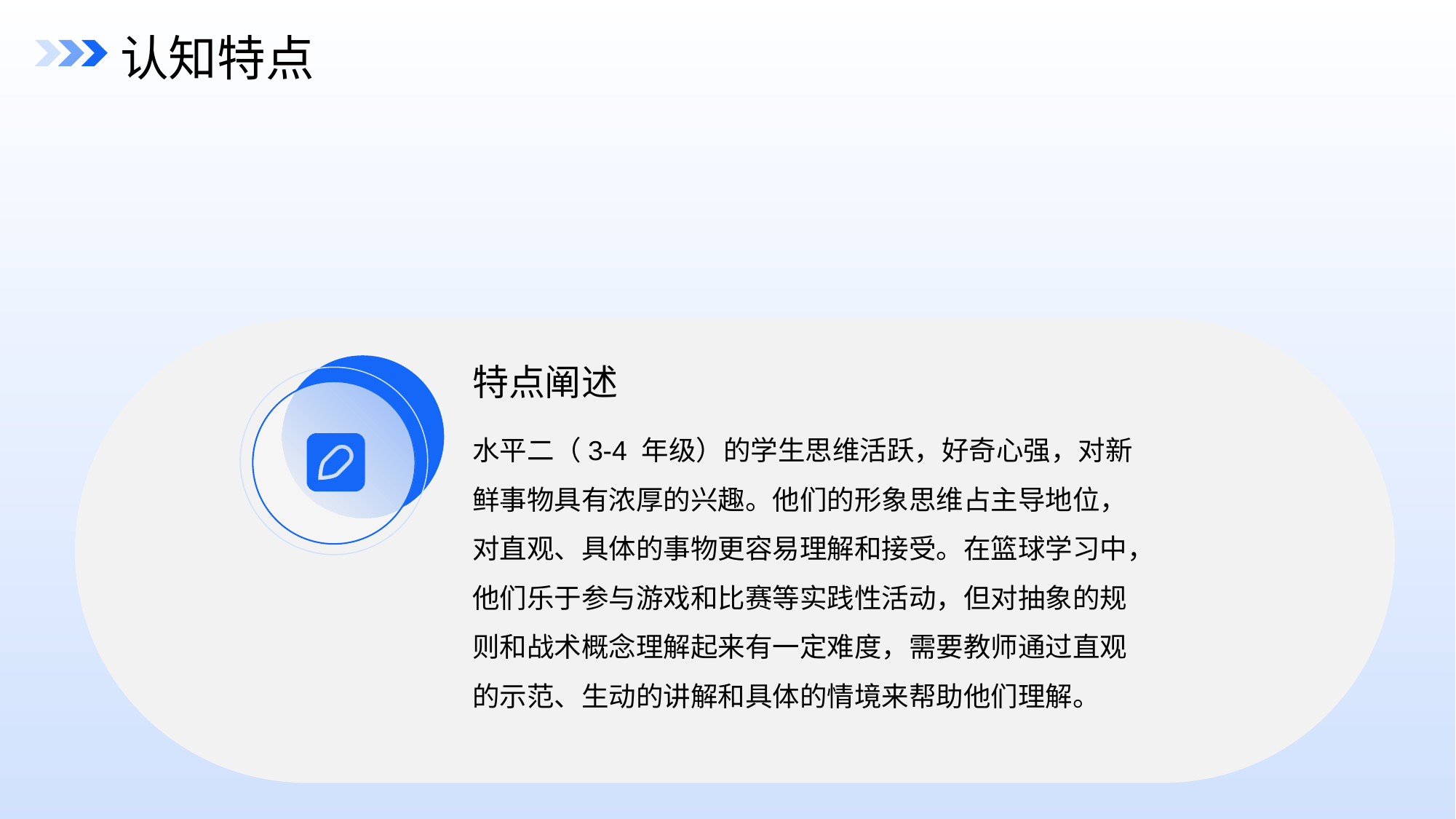

认知特点

特点阐述

水平二（3-4 年级）的学生思维活跃，好奇心强，对新鲜事物具有浓厚的兴趣。他们的形象思维占主导地位，对直观、具体的事物更容易理解和接受。在篮球学习中，他们乐于参与游戏和比赛等实践性活动，但对抽象的规则和战术概念理解起来有一定难度，需要教师通过直观的示范、生动的讲解和具体的情境来帮助他们理解。